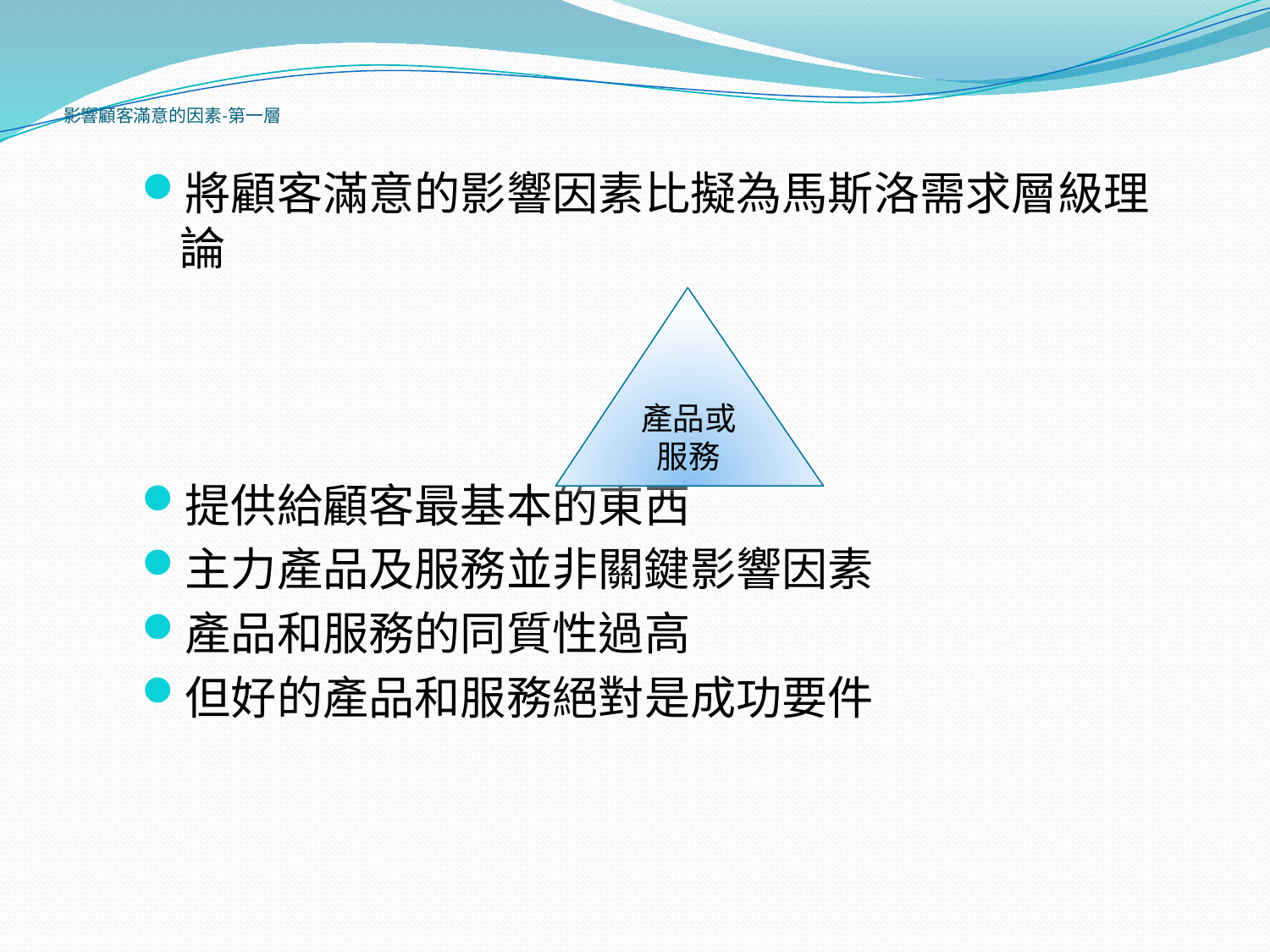

# 影響顧客滿意的因素-第一層
將顧客滿意的影響因素比擬為馬斯洛需求層級理論

提供給顧客最基本的東西
主力產品及服務並非關鍵影響因素
產品和服務的同質性過高
但好的產品和服務絕對是成功要件
產品或
服務